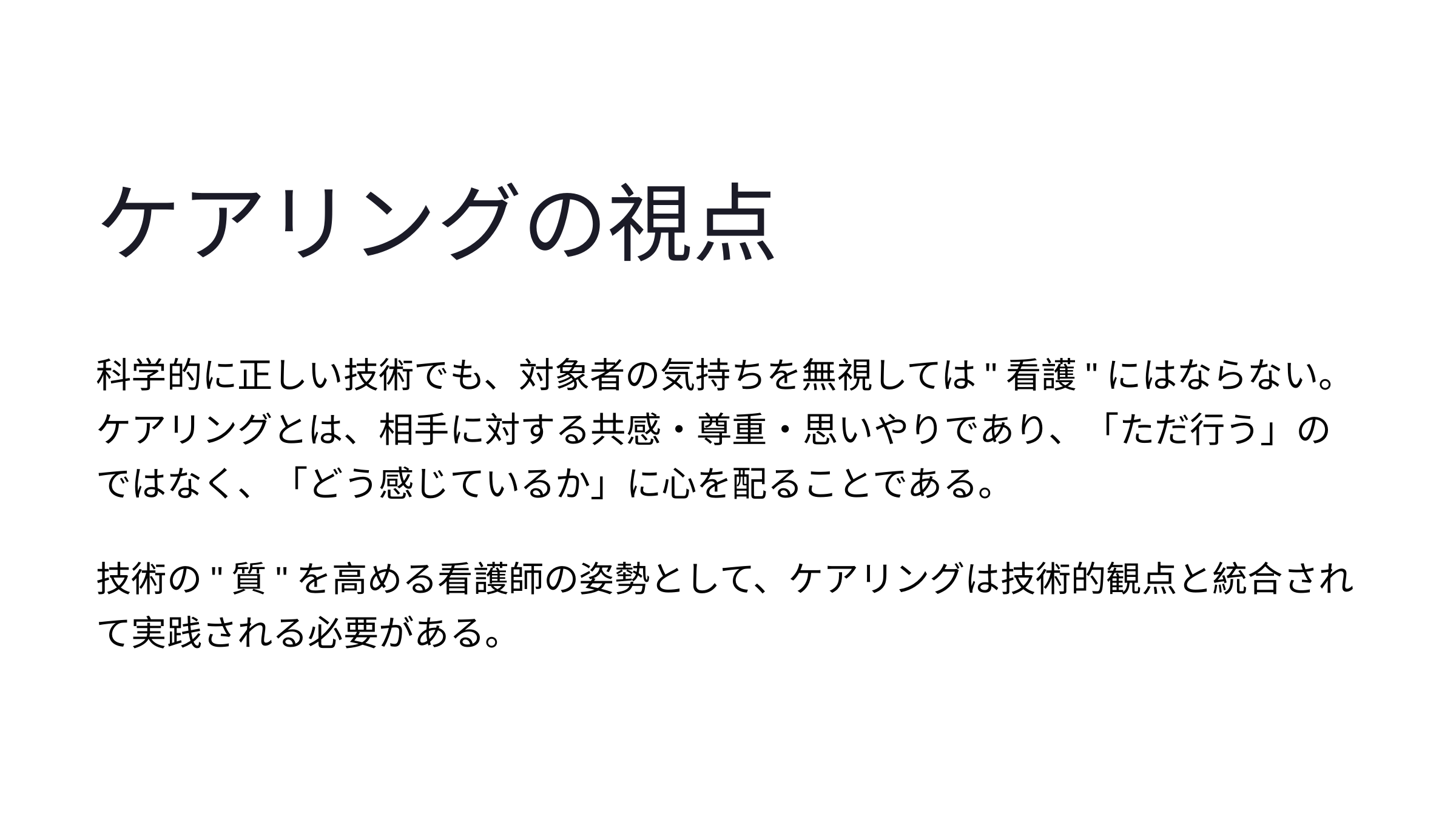

ケアリングの視点
科学的に正しい技術でも、対象者の気持ちを無視しては"看護"にはならない。ケアリングとは、相手に対する共感・尊重・思いやりであり、「ただ行う」のではなく、「どう感じているか」に心を配ることである。
技術の"質"を高める看護師の姿勢として、ケアリングは技術的観点と統合されて実践される必要がある。